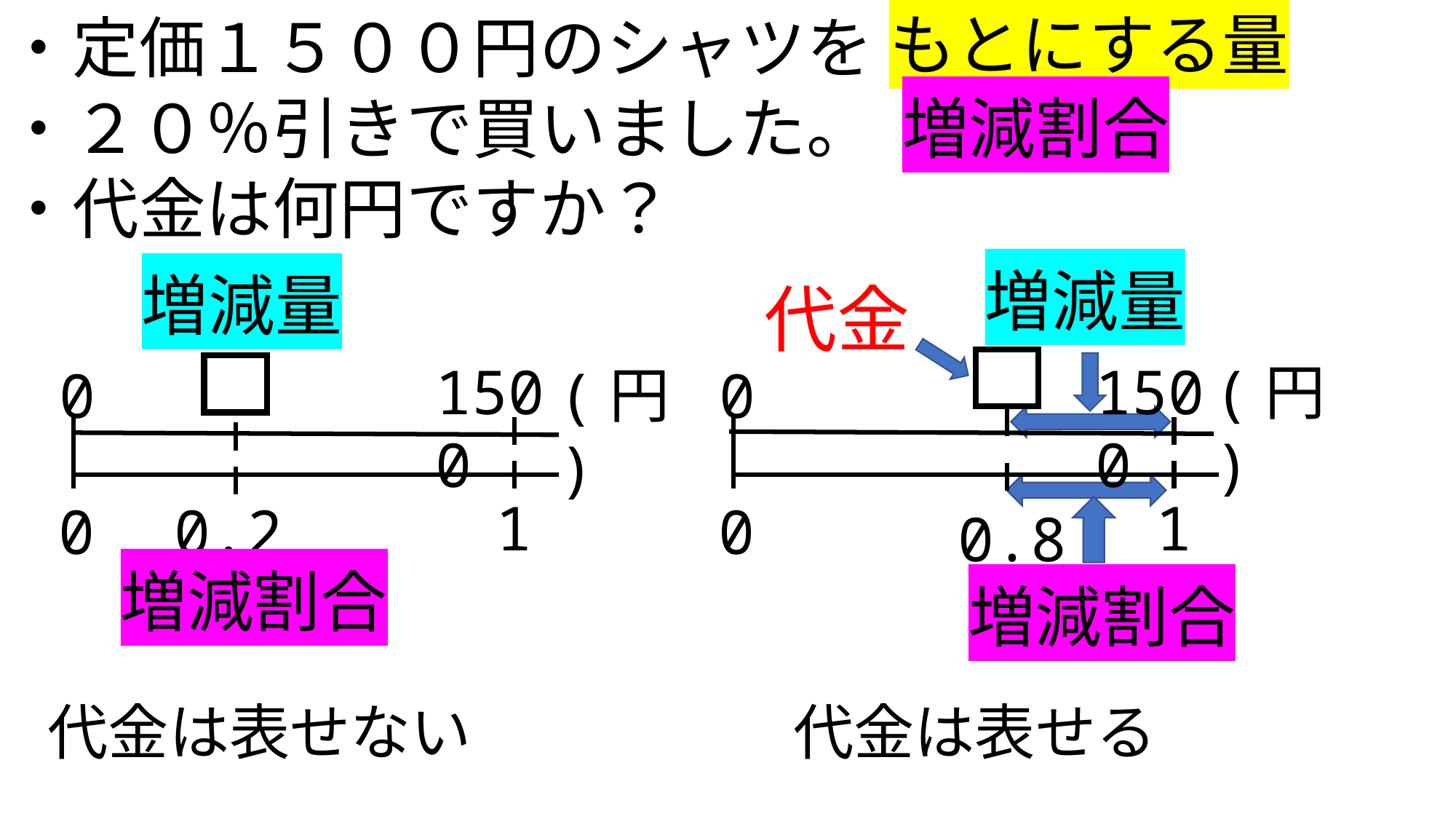

もとにする量
・定価１５００円のシャツを
・２０％引きで買いました。
・代金は何円ですか？
増減割合
増減量
増減量
代金

1500
0

1
0.2
0
1500
(円)

0
1
0
0.8
(円)

増減割合
増減割合
代金は表せない
代金は表せる